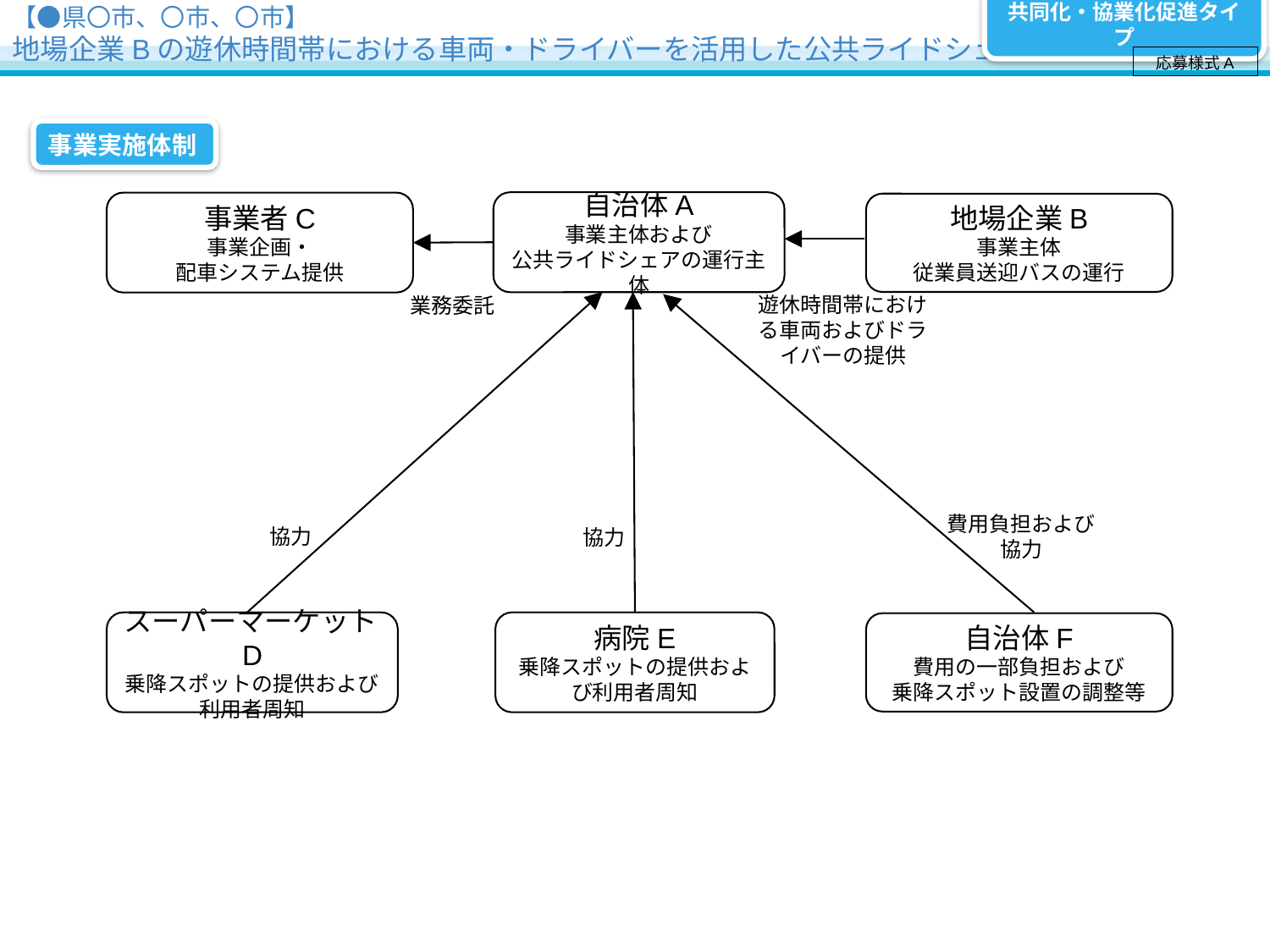

共同化・協業化促進タイプ
【●県〇市、〇市、〇市】
地場企業Bの遊休時間帯における車両・ドライバーを活用した公共ライドシェア
応募様式A
事業実施体制
自治体A
事業主体および
公共ライドシェアの運行主体
事業者C
事業企画・
配車システム提供
地場企業B
事業主体
従業員送迎バスの運行
業務委託
遊休時間帯における車両およびドライバーの提供
協力
費用負担および
協力
協力

スーパーマーケットD
乗降スポットの提供および利用者周知
病院E
乗降スポットの提供および利用者周知
自治体F
費用の一部負担および
乗降スポット設置の調整等